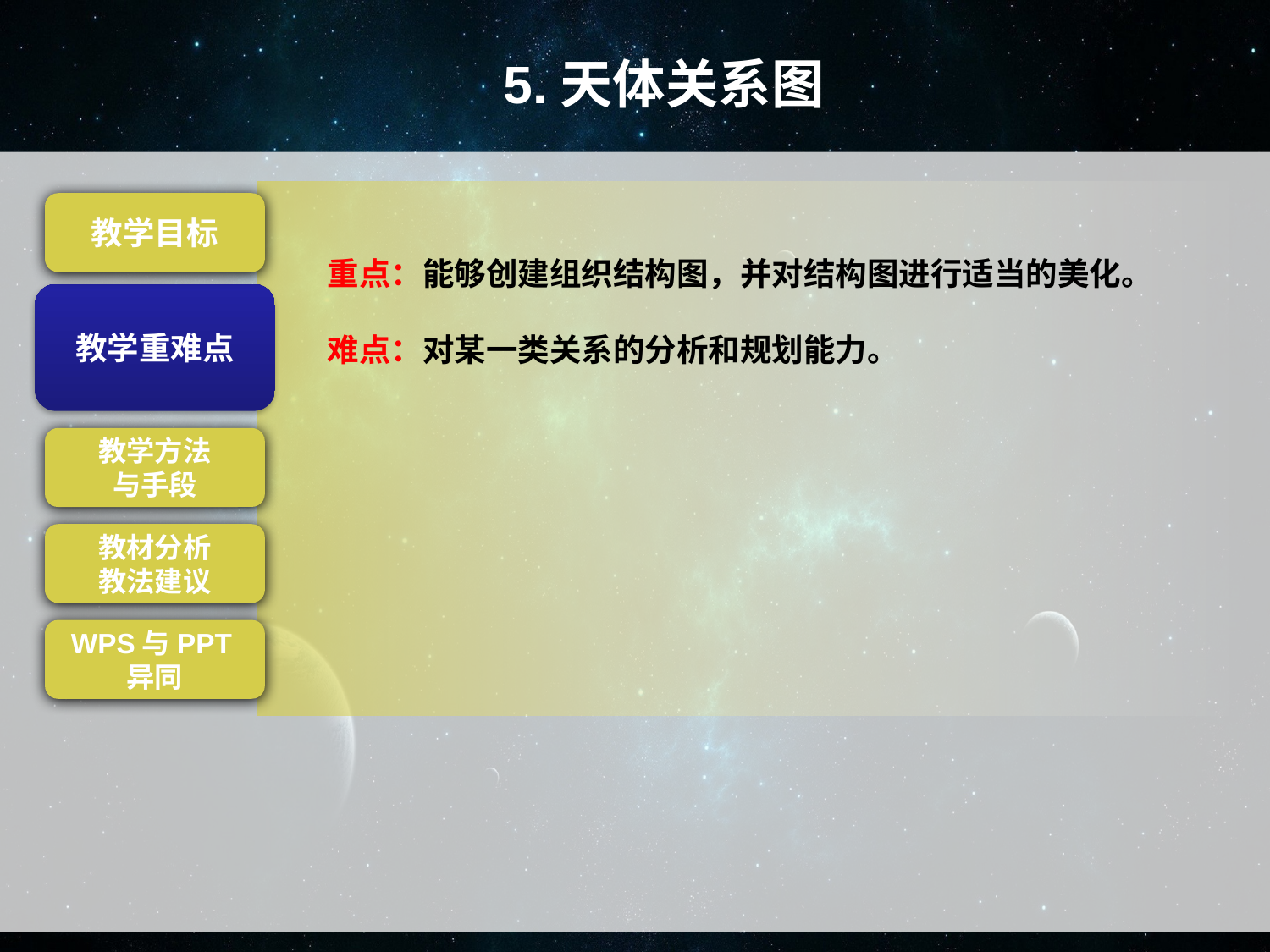

5.天体关系图

重点：能够创建组织结构图，并对结构图进行适当的美化。

难点：对某一类关系的分析和规划能力。
教学目标
教学重难点
教学重难点
教学方法
与手段
教材分析
教法建议
WPS与PPT异同